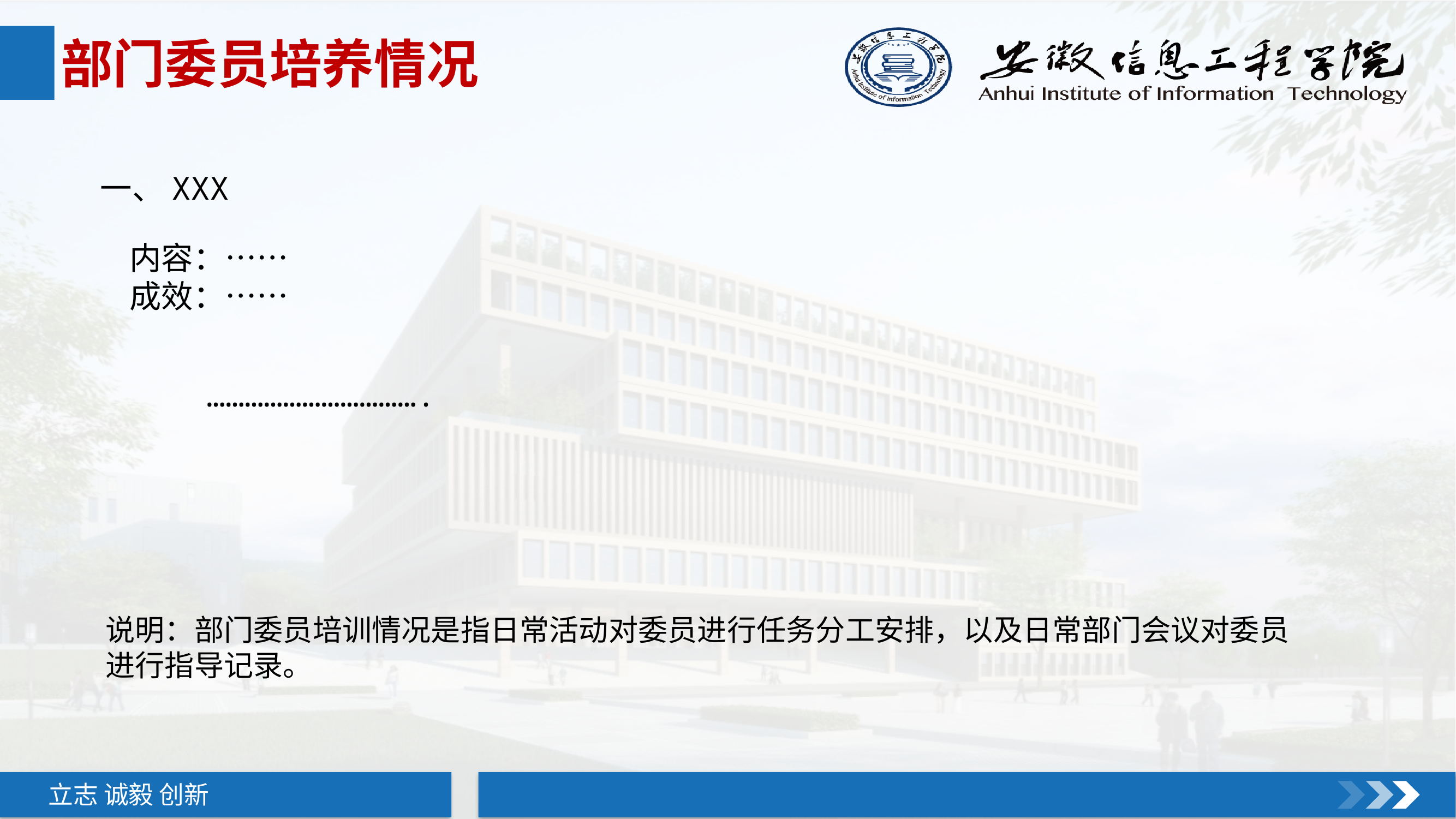

部门委员培养情况
一、XXX
内容：……
成效：……
…………………………….
说明：部门委员培训情况是指日常活动对委员进行任务分工安排，以及日常部门会议对委员进行指导记录。